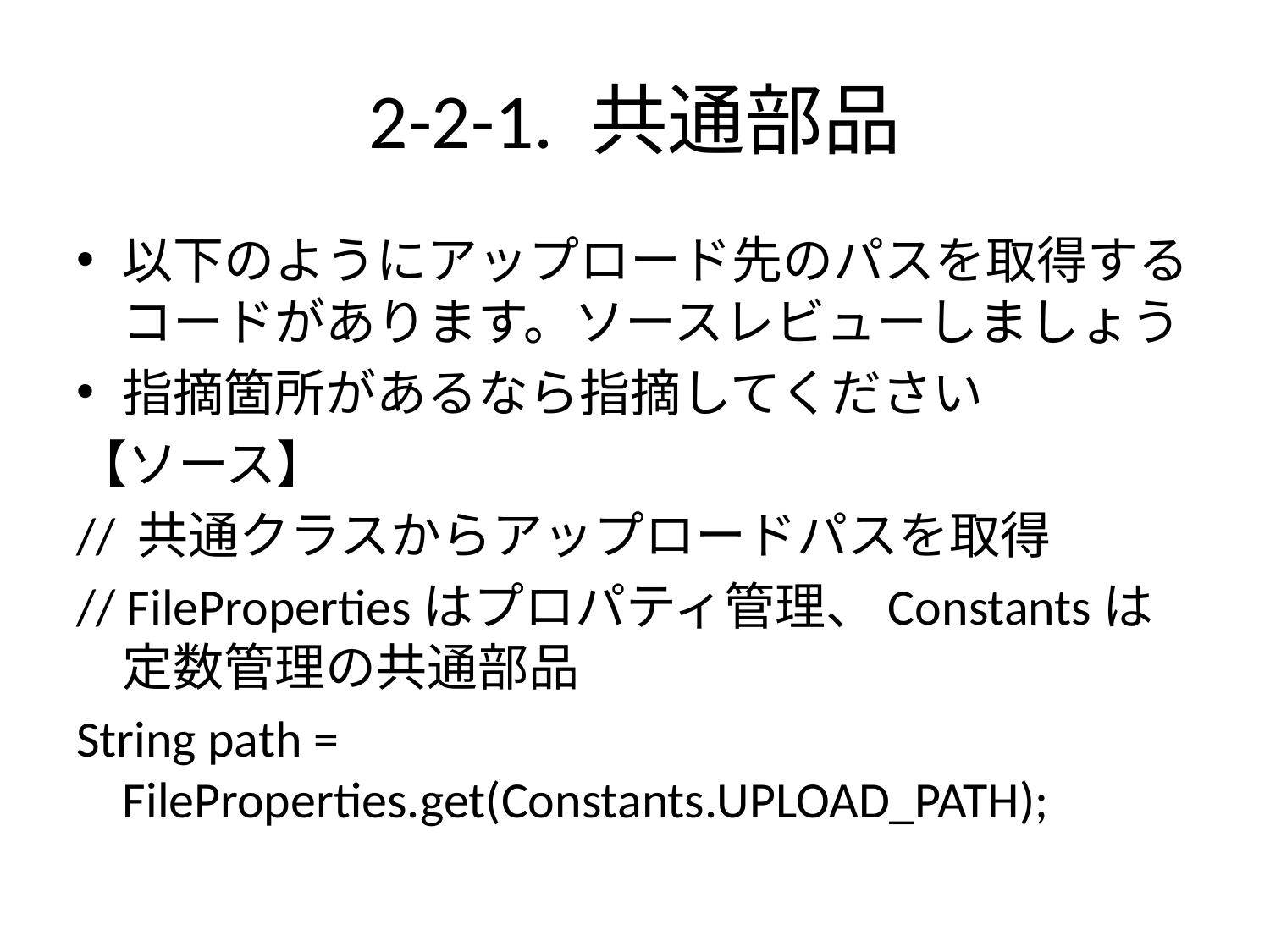

# 2-2-1. 共通部品
以下のようにアップロード先のパスを取得するコードがあります。ソースレビューしましょう
指摘箇所があるなら指摘してください
【ソース】
// 共通クラスからアップロードパスを取得
// FilePropertiesはプロパティ管理、Constantsは定数管理の共通部品
String path = FileProperties.get(Constants.UPLOAD_PATH);